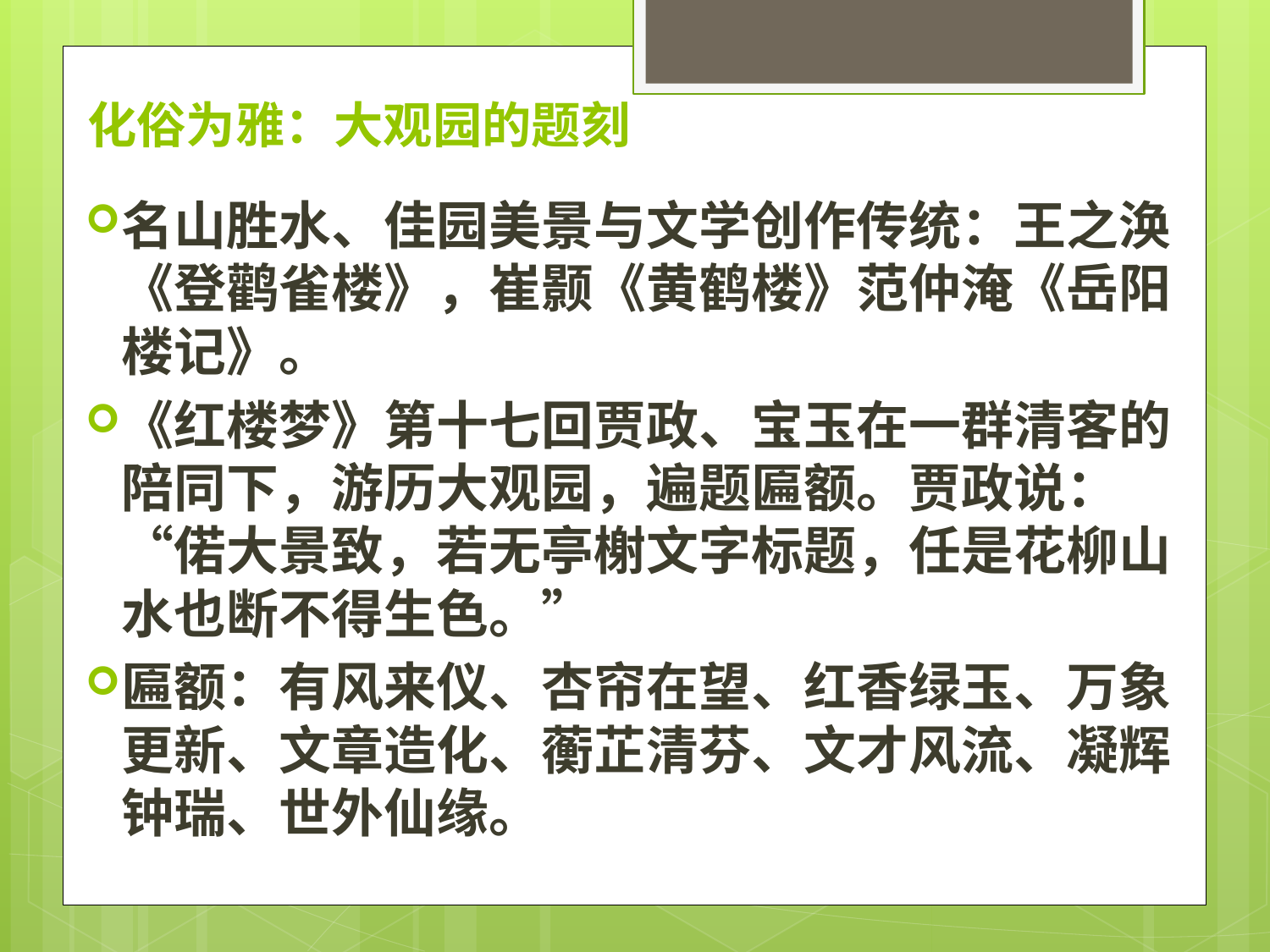

# 化俗为雅：大观园的题刻
名山胜水、佳园美景与文学创作传统：王之涣《登鹳雀楼》，崔颢《黄鹤楼》范仲淹《岳阳楼记》。
《红楼梦》第十七回贾政、宝玉在一群清客的陪同下，游历大观园，遍题匾额。贾政说：“偌大景致，若无亭榭文字标题，任是花柳山水也断不得生色。”
匾额：有风来仪、杏帘在望、红香绿玉、万象更新、文章造化、蘅芷清芬、文才风流、凝辉钟瑞、世外仙缘。